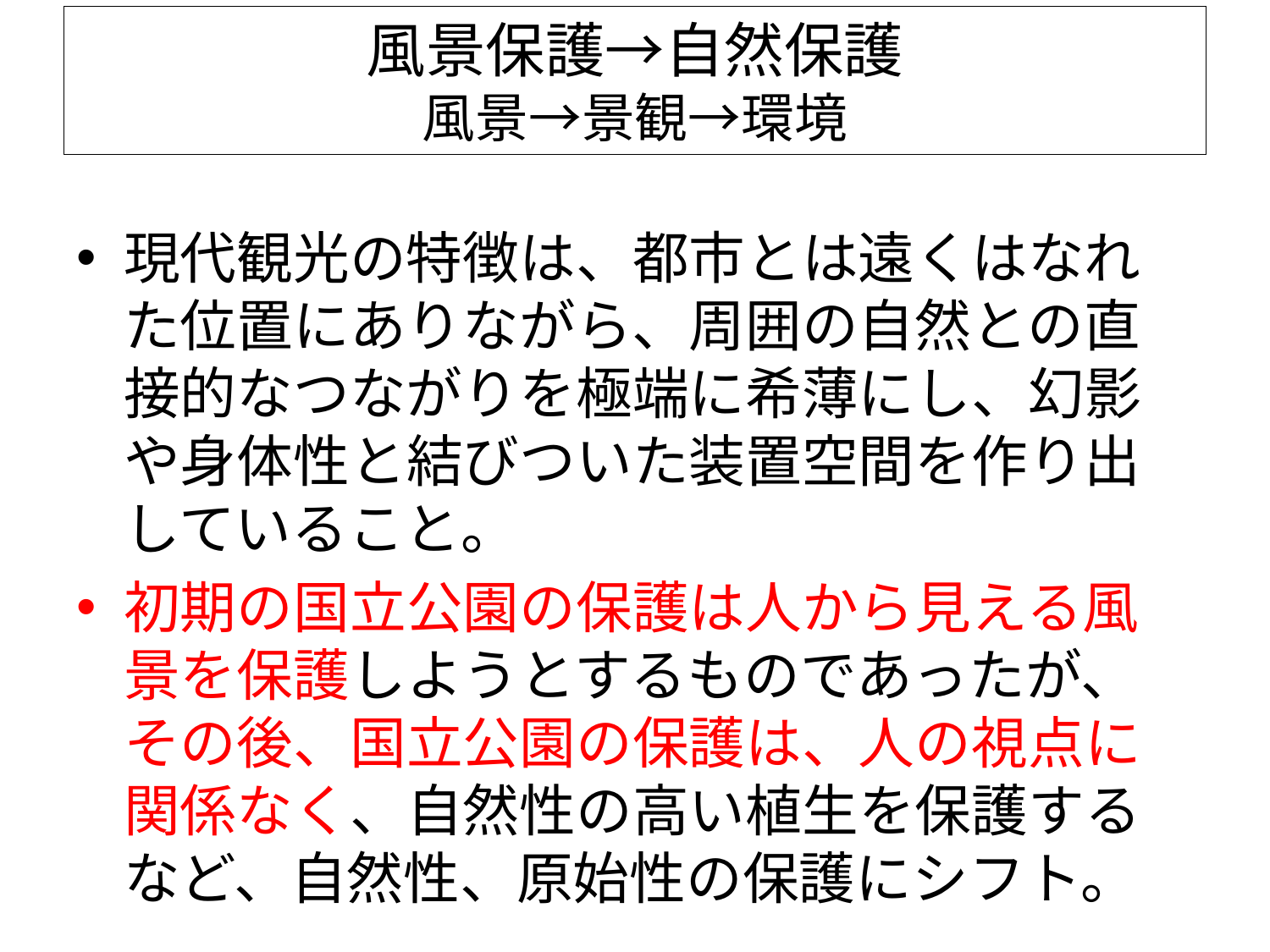

# 風景保護→自然保護 風景→景観→環境
現代観光の特徴は、都市とは遠くはなれた位置にありながら、周囲の自然との直接的なつながりを極端に希薄にし、幻影や身体性と結びついた装置空間を作り出していること。
初期の国立公園の保護は人から見える風景を保護しようとするものであったが、その後、国立公園の保護は、人の視点に関係なく、自然性の高い植生を保護するなど、自然性、原始性の保護にシフト。